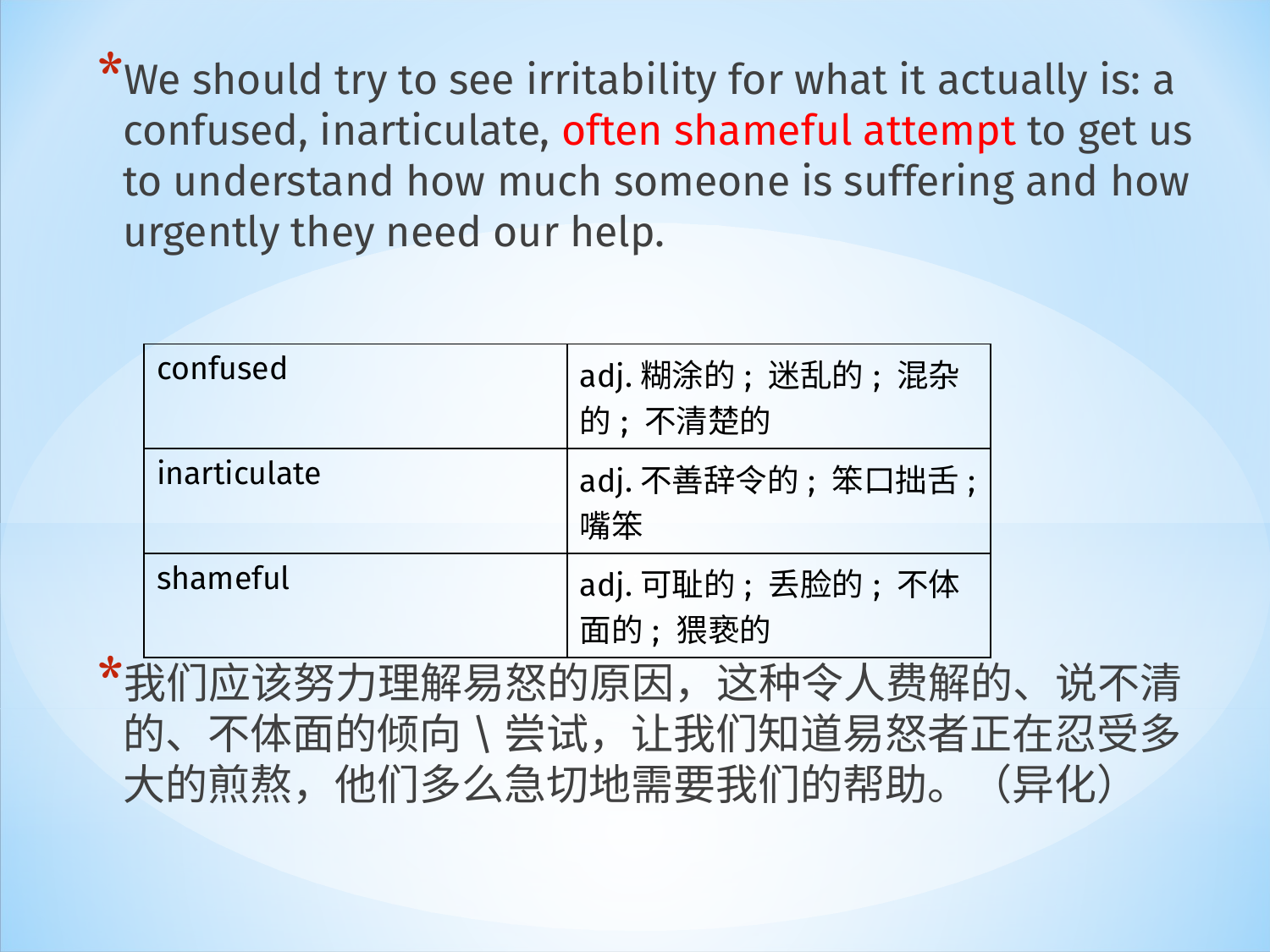

We should try to see irritability for what it actually is: a confused, inarticulate, often shameful attempt to get us to understand how much someone is suffering and how urgently they need our help.

我们应该努力理解易怒的原因，这种令人费解的、说不清的、不体面的倾向\尝试，让我们知道易怒者正在忍受多大的煎熬，他们多么急切地需要我们的帮助。（异化）
| confused | adj.糊涂的; 迷乱的; 混杂的; 不清楚的 |
| --- | --- |
| inarticulate | adj.不善辞令的; 笨口拙舌; 嘴笨 |
| shameful | adj.可耻的; 丢脸的; 不体面的; 猥亵的 |
#